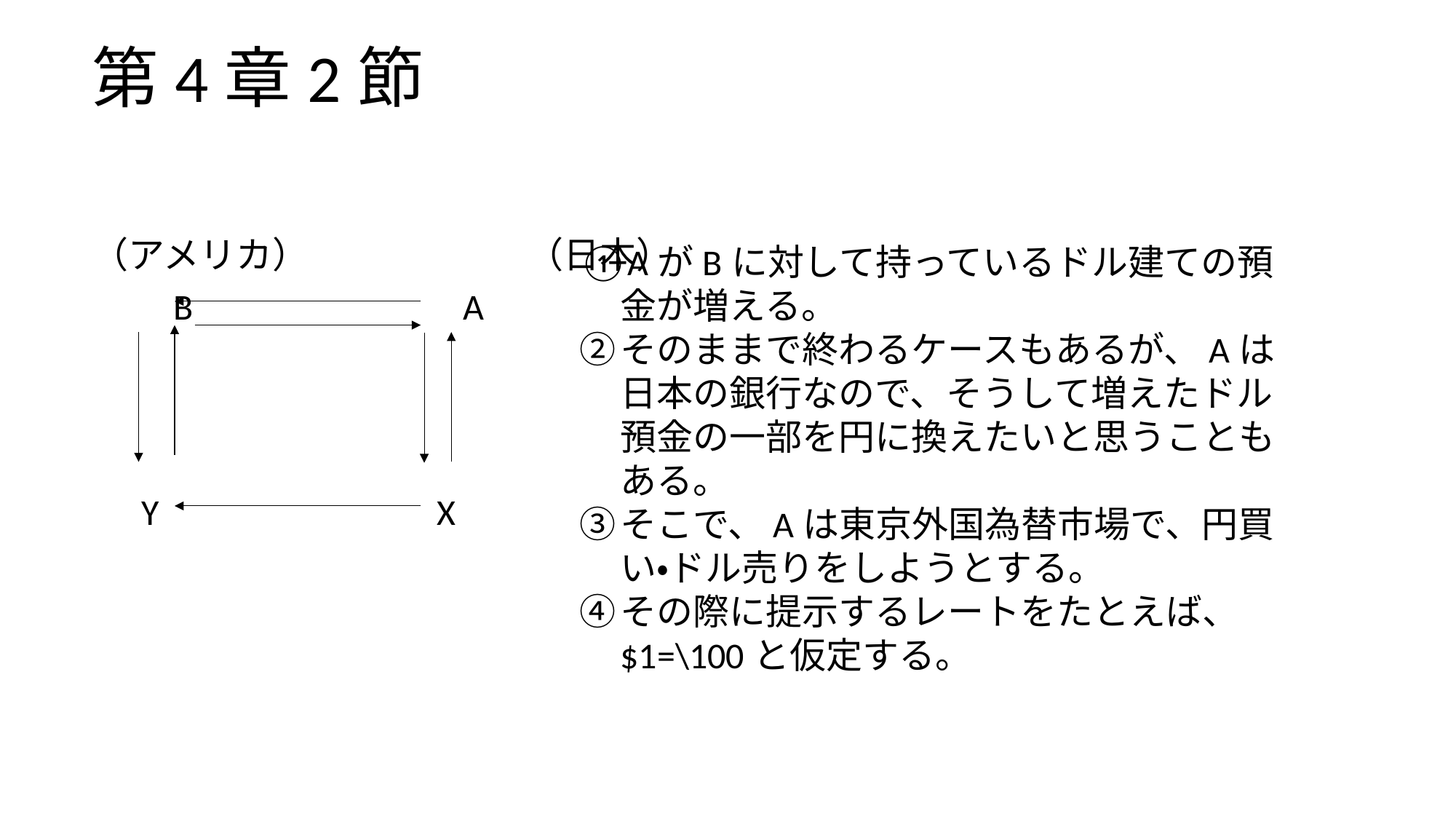

# 第4章2節

（アメリカ）　　　　　　（日本）
　　B                                 A

      Y                                  X

AがBに対して持っているドル建ての預金が増える。
そのままで終わるケースもあるが、Aは日本の銀行なので、そうして増えたドル預金の一部を円に換えたいと思うこともある。
そこで、Aは東京外国為替市場で、円買い・ドル売りをしようとする。
その際に提示するレートをたとえば、$1=\100と仮定する。